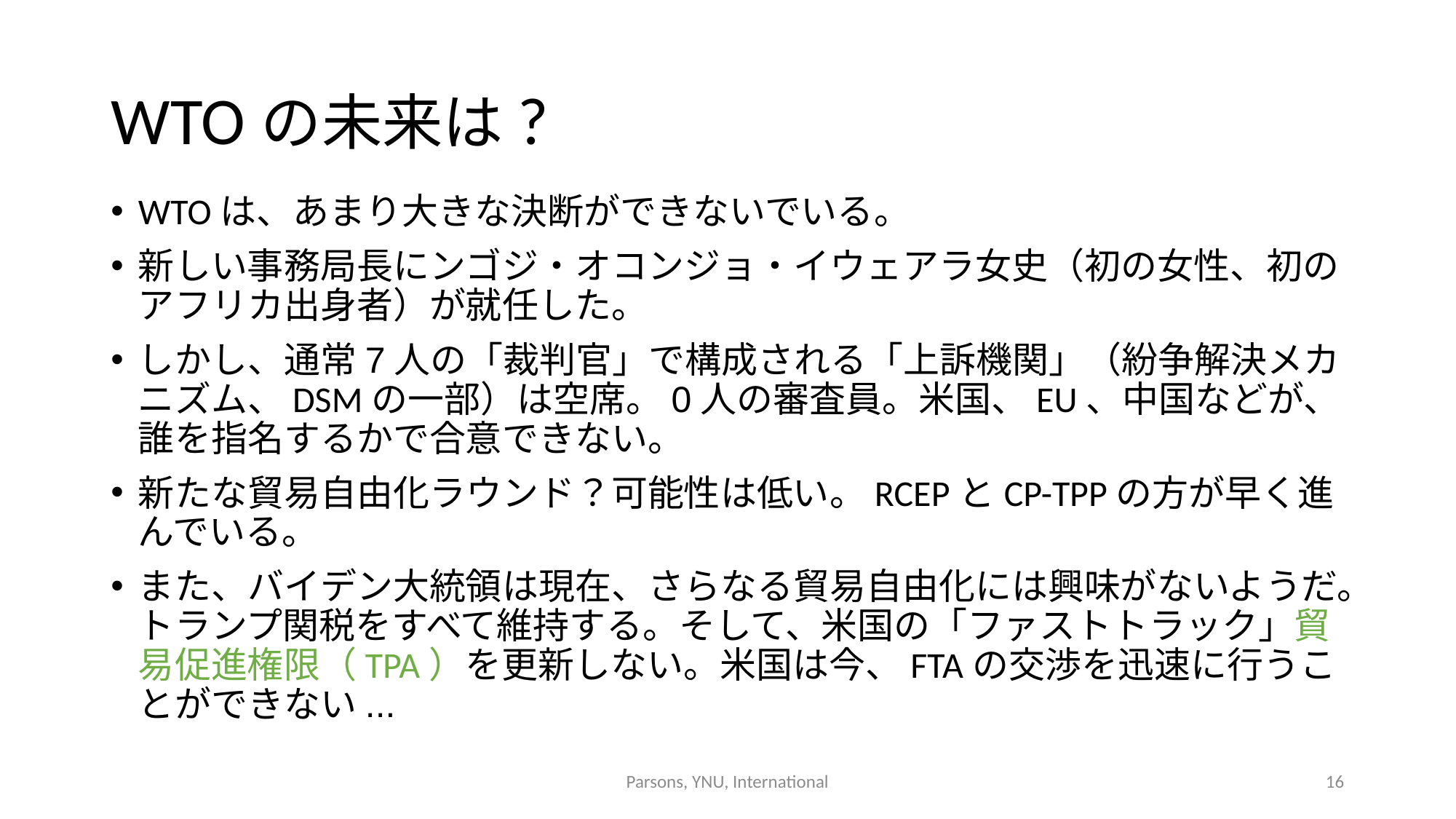

# WTOの未来は?
WTOは、あまり大きな決断ができないでいる。
新しい事務局長にンゴジ・オコンジョ・イウェアラ女史（初の女性、初のアフリカ出身者）が就任した。
しかし、通常7人の「裁判官」で構成される「上訴機関」（紛争解決メカニズム、DSMの一部）は空席。0人の審査員。米国、EU、中国などが、誰を指名するかで合意できない。
新たな貿易自由化ラウンド？可能性は低い。RCEPとCP-TPPの方が早く進んでいる。
また、バイデン大統領は現在、さらなる貿易自由化には興味がないようだ。トランプ関税をすべて維持する。そして、米国の「ファストトラック」貿易促進権限（TPA）を更新しない。米国は今、FTAの交渉を迅速に行うことができない...

Parsons, YNU, International
16